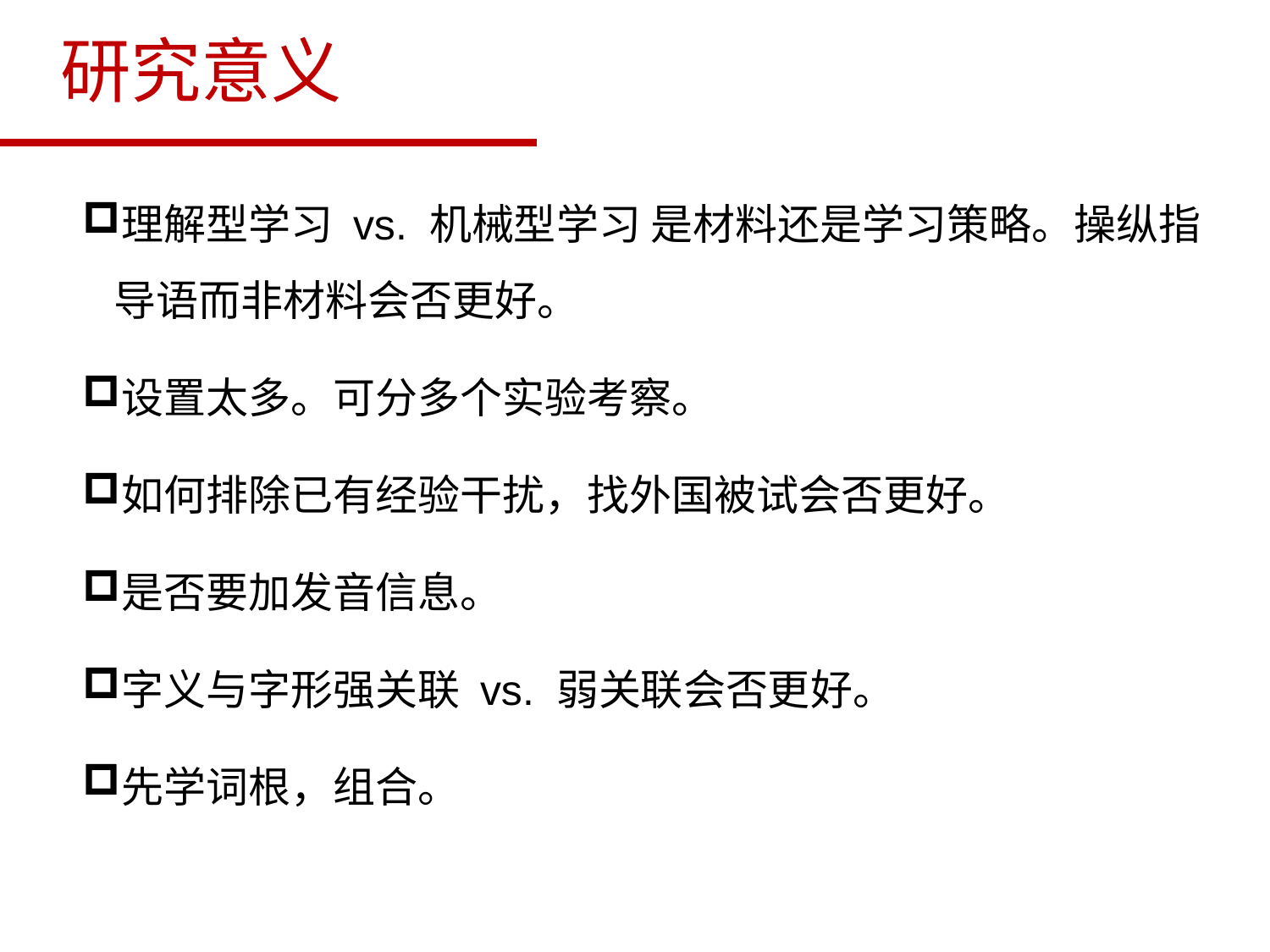

研究意义
理解型学习 vs. 机械型学习 是材料还是学习策略。操纵指导语而非材料会否更好。
设置太多。可分多个实验考察。
如何排除已有经验干扰，找外国被试会否更好。
是否要加发音信息。
字义与字形强关联 vs. 弱关联会否更好。
先学词根，组合。